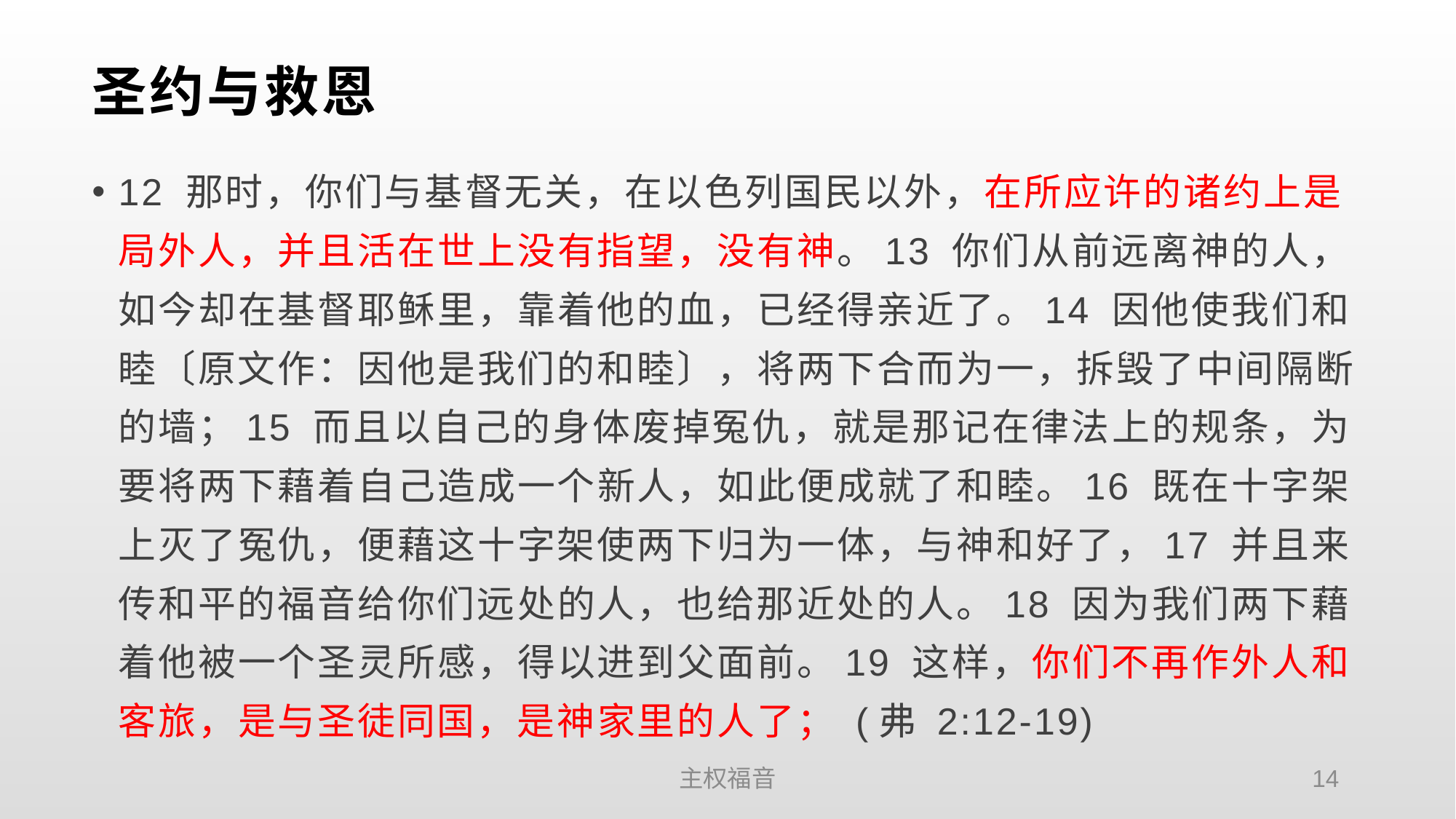

# 圣约与救恩
12 那时，你们与基督无关，在以色列国民以外，在所应许的诸约上是局外人，并且活在世上没有指望，没有神。13 你们从前远离神的人，如今却在基督耶稣里，靠着他的血，已经得亲近了。14 因他使我们和睦〔原文作：因他是我们的和睦〕，将两下合而为一，拆毁了中间隔断的墙；15 而且以自己的身体废掉冤仇，就是那记在律法上的规条，为要将两下藉着自己造成一个新人，如此便成就了和睦。16 既在十字架上灭了冤仇，便藉这十字架使两下归为一体，与神和好了，17 并且来传和平的福音给你们远处的人，也给那近处的人。18 因为我们两下藉着他被一个圣灵所感，得以进到父面前。19 这样，你们不再作外人和客旅，是与圣徒同国，是神家里的人了； (弗 2:12-19)
主权福音
14